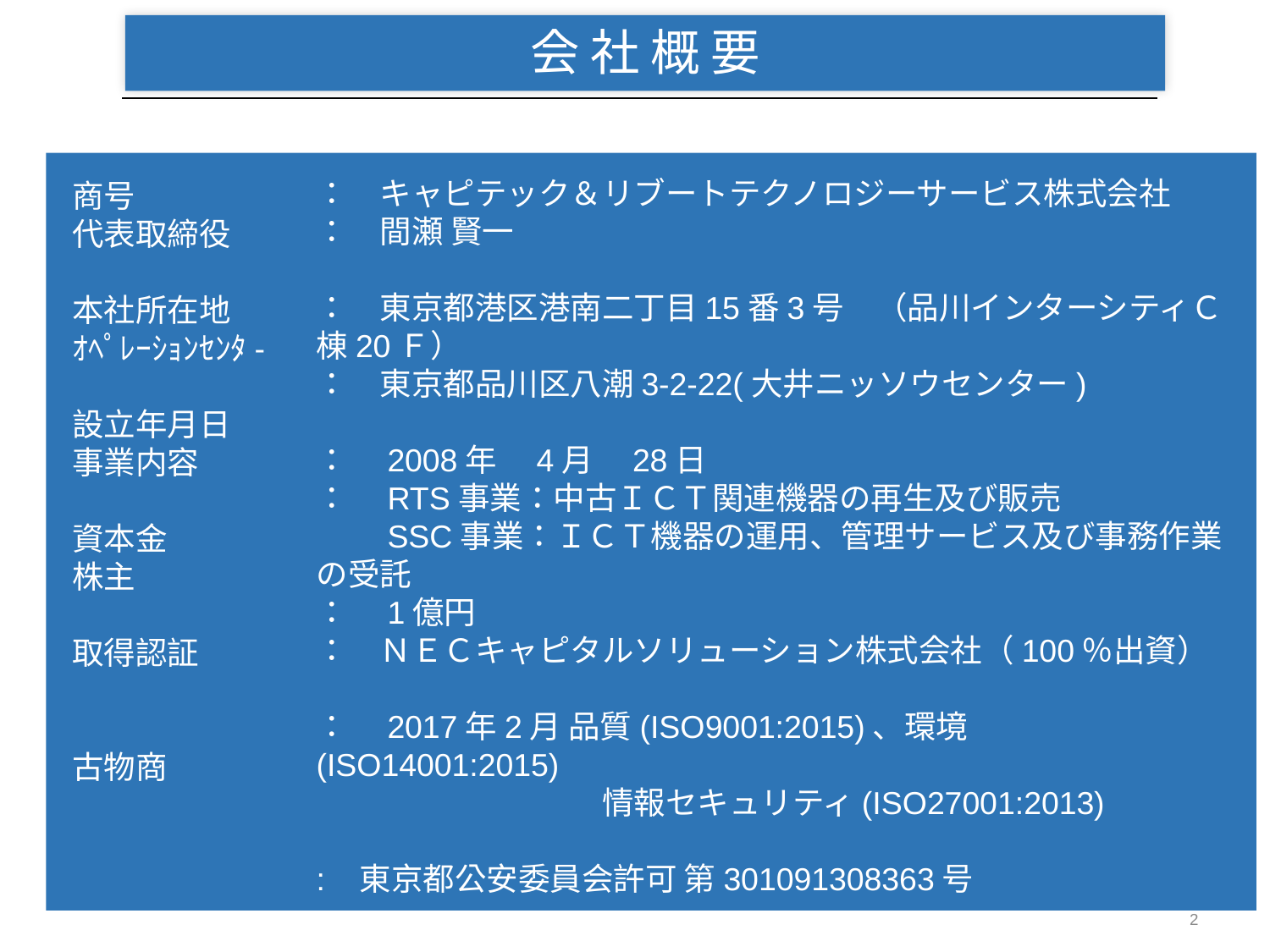

会 社 概 要

：　キャピテック＆リブートテクノロジーサービス株式会社
：　間瀬 賢一

：　東京都港区港南二丁目15番3号　（品川インターシティＣ棟20Ｆ）
：　東京都品川区八潮3-2-22(大井ニッソウセンター)

：　2008年　4月　28日
：　RTS事業：中古ＩＣＴ関連機器の再生及び販売
　　SSC事業：ＩＣＴ機器の運用、管理サービス及び事務作業の受託
：　1億円
：　ＮＥＣキャピタルソリューション株式会社（100％出資）

：　2017年2月 品質(ISO9001:2015)、環境(ISO14001:2015)
　　　　　　　　　情報セキュリティ(ISO27001:2013)

:   東京都公安委員会許可 第301091308363号

商号
代表取締役

本社所在地
ｵﾍﾟﾚｰｼｮﾝｾﾝﾀ-

設立年月日
事業内容

資本金
株主

取得認証

古物商
2